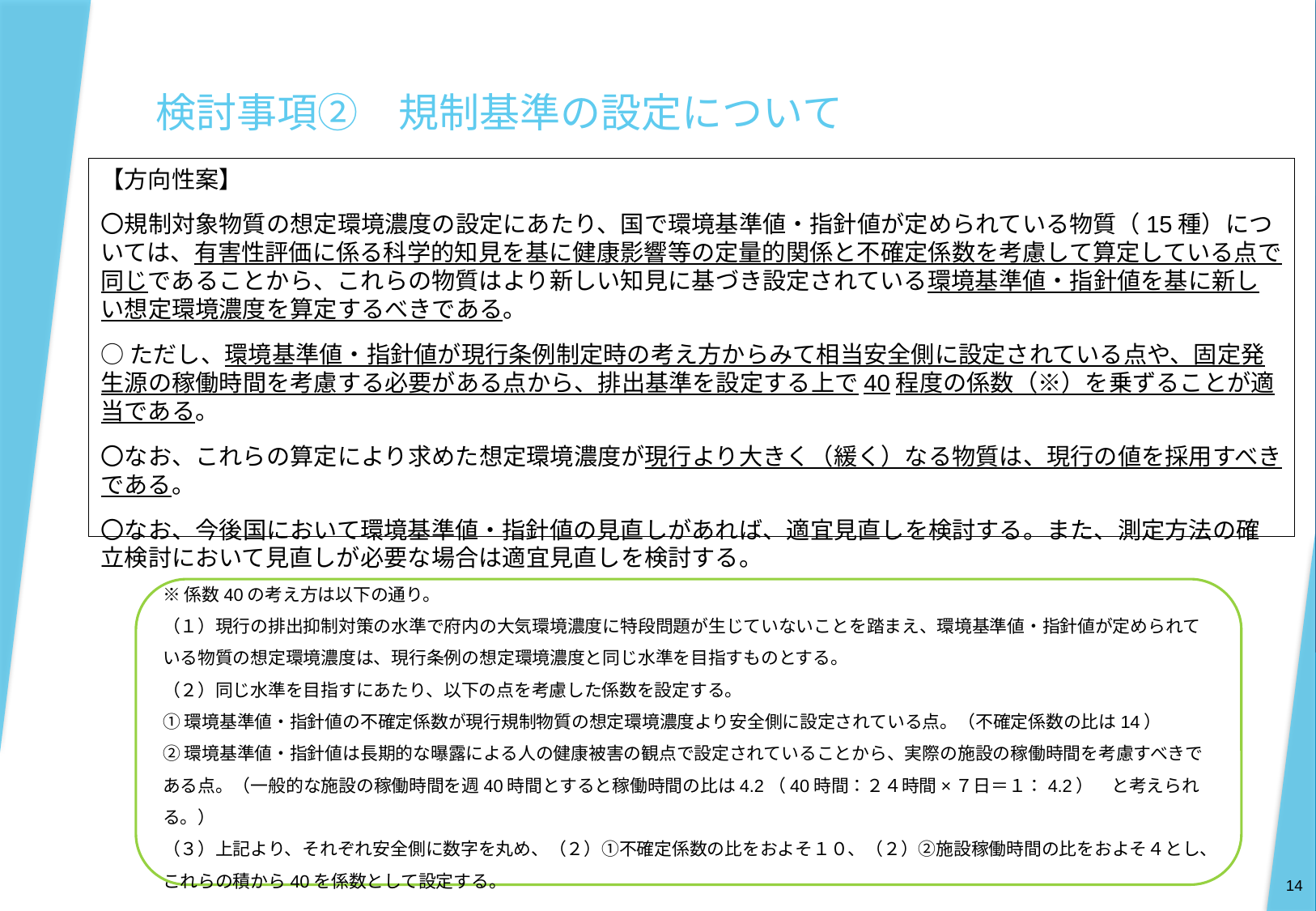

# 検討事項②　規制基準の設定について
【方向性案】
〇規制対象物質の想定環境濃度の設定にあたり、国で環境基準値・指針値が定められている物質（15種）については、有害性評価に係る科学的知見を基に健康影響等の定量的関係と不確定係数を考慮して算定している点で同じであることから、これらの物質はより新しい知見に基づき設定されている環境基準値・指針値を基に新しい想定環境濃度を算定するべきである。
○ただし、環境基準値・指針値が現行条例制定時の考え方からみて相当安全側に設定されている点や、固定発生源の稼働時間を考慮する必要がある点から、排出基準を設定する上で40程度の係数（※）を乗ずることが適当である。
〇なお、これらの算定により求めた想定環境濃度が現行より大きく（緩く）なる物質は、現行の値を採用すべきである。
〇なお、今後国において環境基準値・指針値の見直しがあれば、適宜見直しを検討する。また、測定方法の確立検討において見直しが必要な場合は適宜見直しを検討する。

※係数40の考え方は以下の通り。
（１）現行の排出抑制対策の水準で府内の大気環境濃度に特段問題が生じていないことを踏まえ、環境基準値・指針値が定められている物質の想定環境濃度は、現行条例の想定環境濃度と同じ水準を目指すものとする。
（２）同じ水準を目指すにあたり、以下の点を考慮した係数を設定する。
①環境基準値・指針値の不確定係数が現行規制物質の想定環境濃度より安全側に設定されている点。（不確定係数の比は14）
②環境基準値・指針値は長期的な曝露による人の健康被害の観点で設定されていることから、実際の施設の稼働時間を考慮すべきである点。（一般的な施設の稼働時間を週40時間とすると稼働時間の比は4.2（40時間：２４時間×７日＝１：4.2）　と考えられる。）
（３）上記より、それぞれ安全側に数字を丸め、（２）①不確定係数の比をおよそ１０、（２）②施設稼働時間の比をおよそ４とし、これらの積から40を係数として設定する。
14